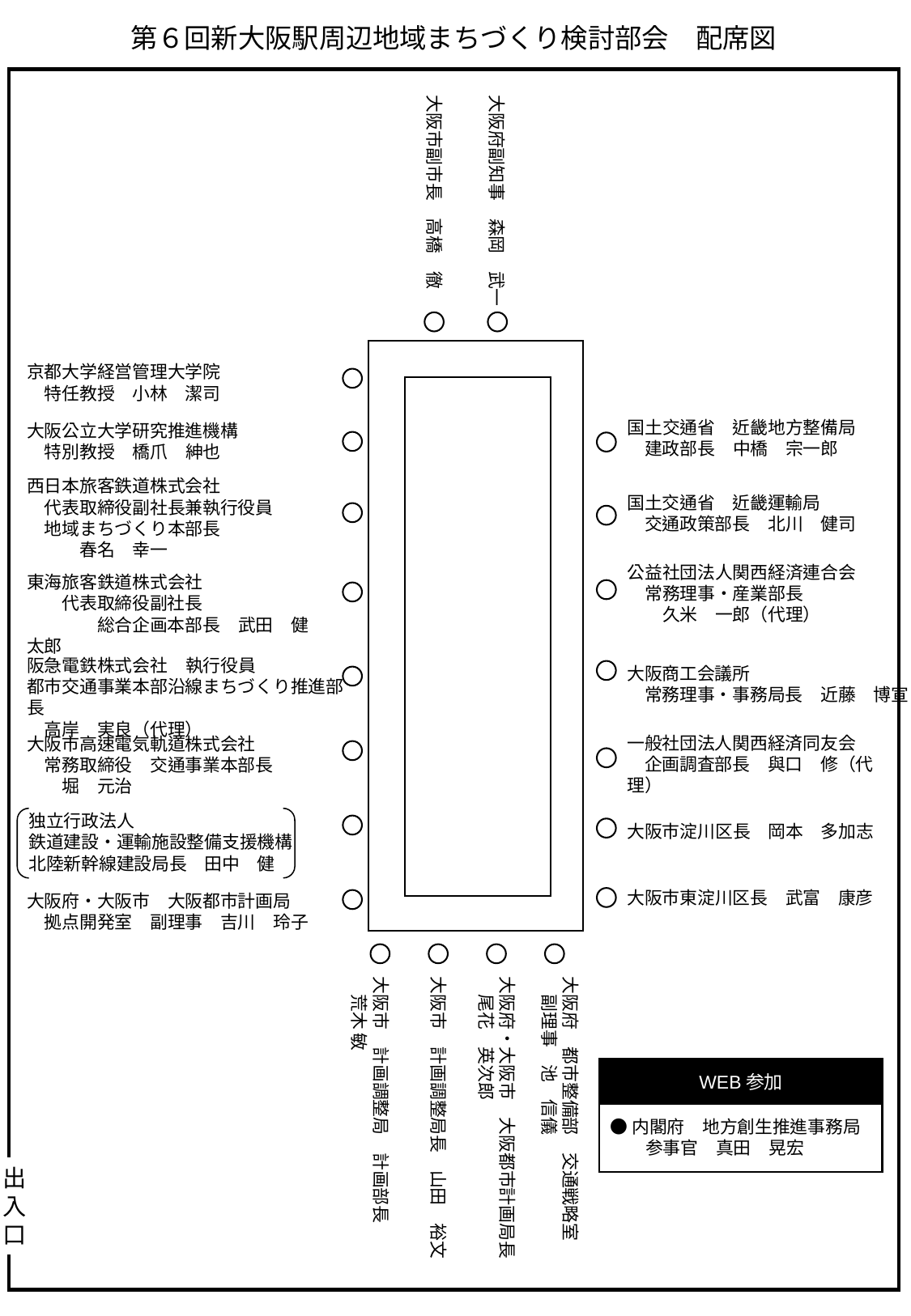

第６回新大阪駅周辺地域まちづくり検討部会　配席図

大阪市副市長　高橋　徹
大阪府副知事　森岡　武一

京都大学経営管理大学院
　特任教授　小林　潔司

国土交通省　近畿地方整備局
　建政部長　中橋　宗一郎
大阪公立大学研究推進機構
　特別教授　橋爪　紳也

西日本旅客鉄道株式会社
　代表取締役副社長兼執行役員
　地域まちづくり本部長
　　　春名　幸一
国土交通省　近畿運輸局
　交通政策部長　北川　健司

公益社団法人関西経済連合会
　常務理事・産業部長
　　久米　一郎（代理）
東海旅客鉄道株式会社
　　代表取締役副社長
　　　　総合企画本部長　武田　健太郎

阪急電鉄株式会社　執行役員
都市交通事業本部沿線まちづくり推進部長
　高岸　実良（代理）

大阪商工会議所
　常務理事・事務局長　近藤　博宣

一般社団法人関西経済同友会
　企画調査部長　與口　修（代理）
大阪市高速電気軌道株式会社
　常務取締役　交通事業本部長
　　堀　元治

独立行政法人
鉄道建設・運輸施設整備支援機構
北陸新幹線建設局長　田中　健

大阪市淀川区長　岡本　多加志
大阪市東淀川区長　武富　康彦

大阪府・大阪市　大阪都市計画局
　拠点開発室　副理事　吉川　玲子

大阪市　計画調整局　計画部長
　荒木 敏
大阪市　計画調整局長　山田　裕文
大阪府・大阪市　大阪都市計画局長
　尾花　英次郎

大阪府　都市整備部　交通戦略室
　副理事　池　信儀
WEB参加

●内閣府　地方創生推進事務局
　　参事官　真田　晃宏
出入口